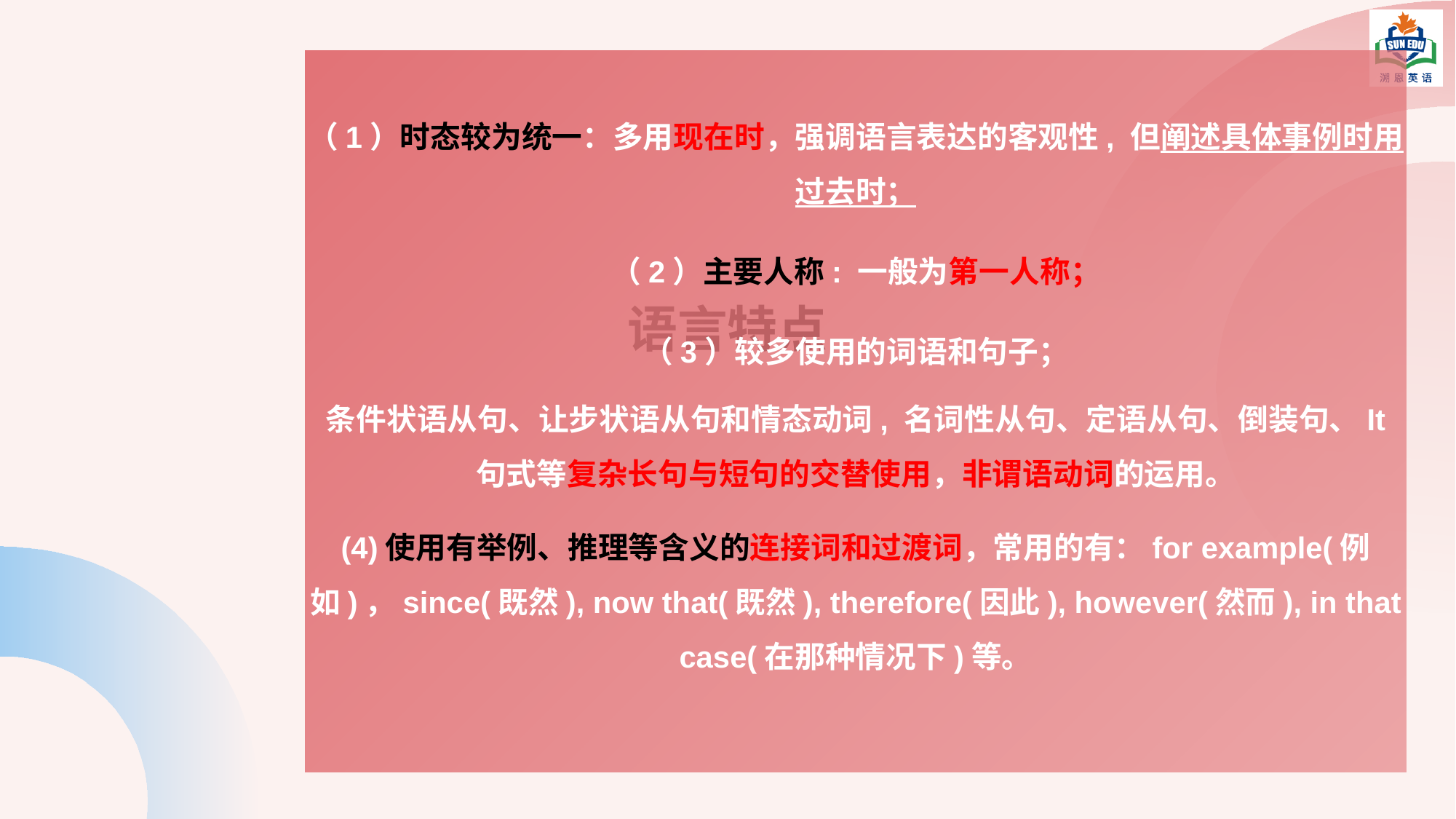

（1）时态较为统一：多用现在时，强调语言表达的客观性, 但阐述具体事例时用过去时；
（2）主要人称: 一般为第一人称；
（3）较多使用的词语和句子；
条件状语从句、让步状语从句和情态动词, 名词性从句、定语从句、倒装句、It 句式等复杂长句与短句的交替使用，非谓语动词的运用。
(4)使用有举例、推理等含义的连接词和过渡词，常用的有：for example(例如)，since(既然), now that(既然), therefore(因此), however(然而), in that case(在那种情况下)等。

语言特点